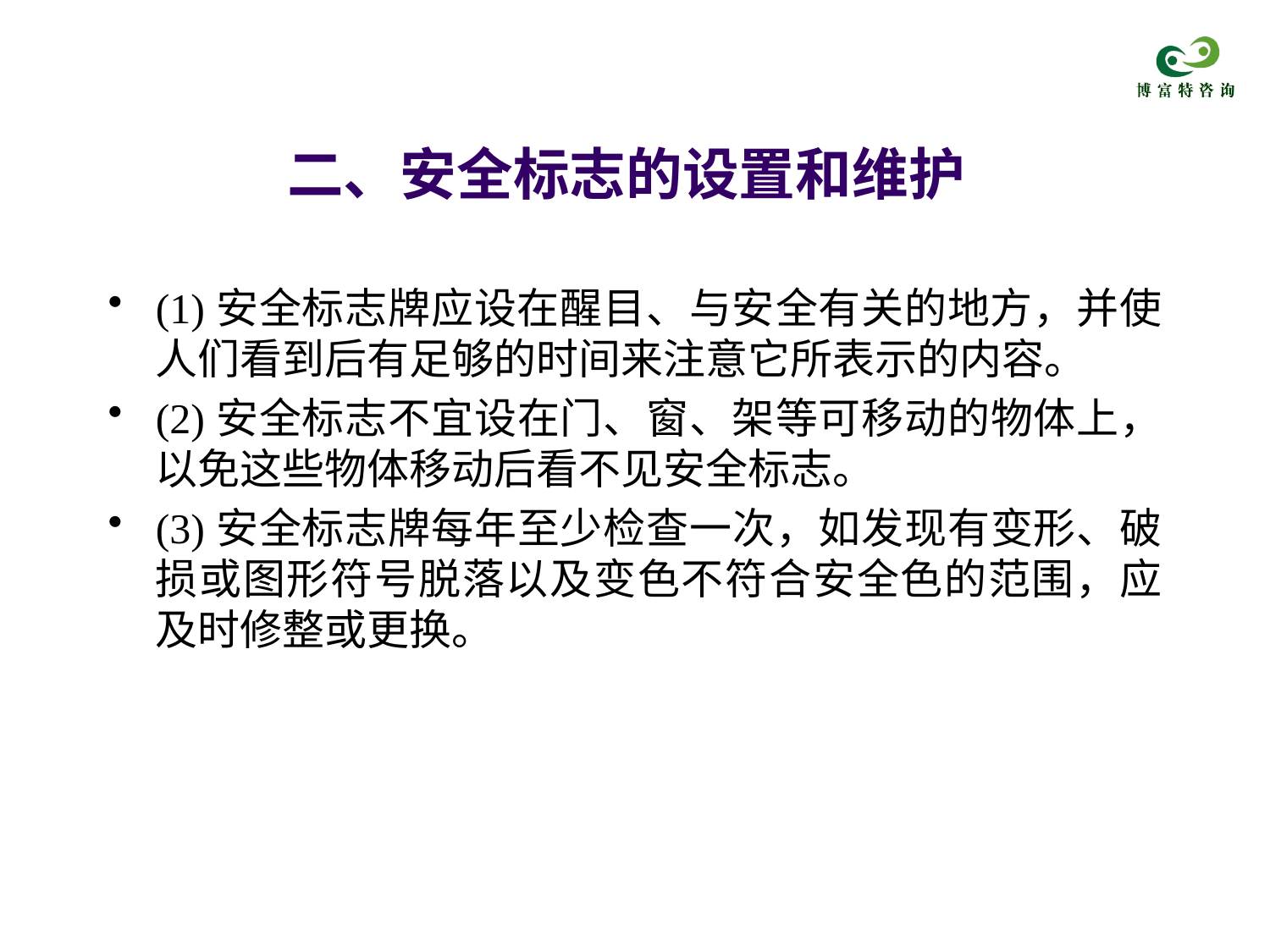

# 二、安全标志的设置和维护
(1)安全标志牌应设在醒目、与安全有关的地方，并使人们看到后有足够的时间来注意它所表示的内容。
(2)安全标志不宜设在门、窗、架等可移动的物体上，以免这些物体移动后看不见安全标志。
(3)安全标志牌每年至少检查一次，如发现有变形、破损或图形符号脱落以及变色不符合安全色的范围，应及时修整或更换。